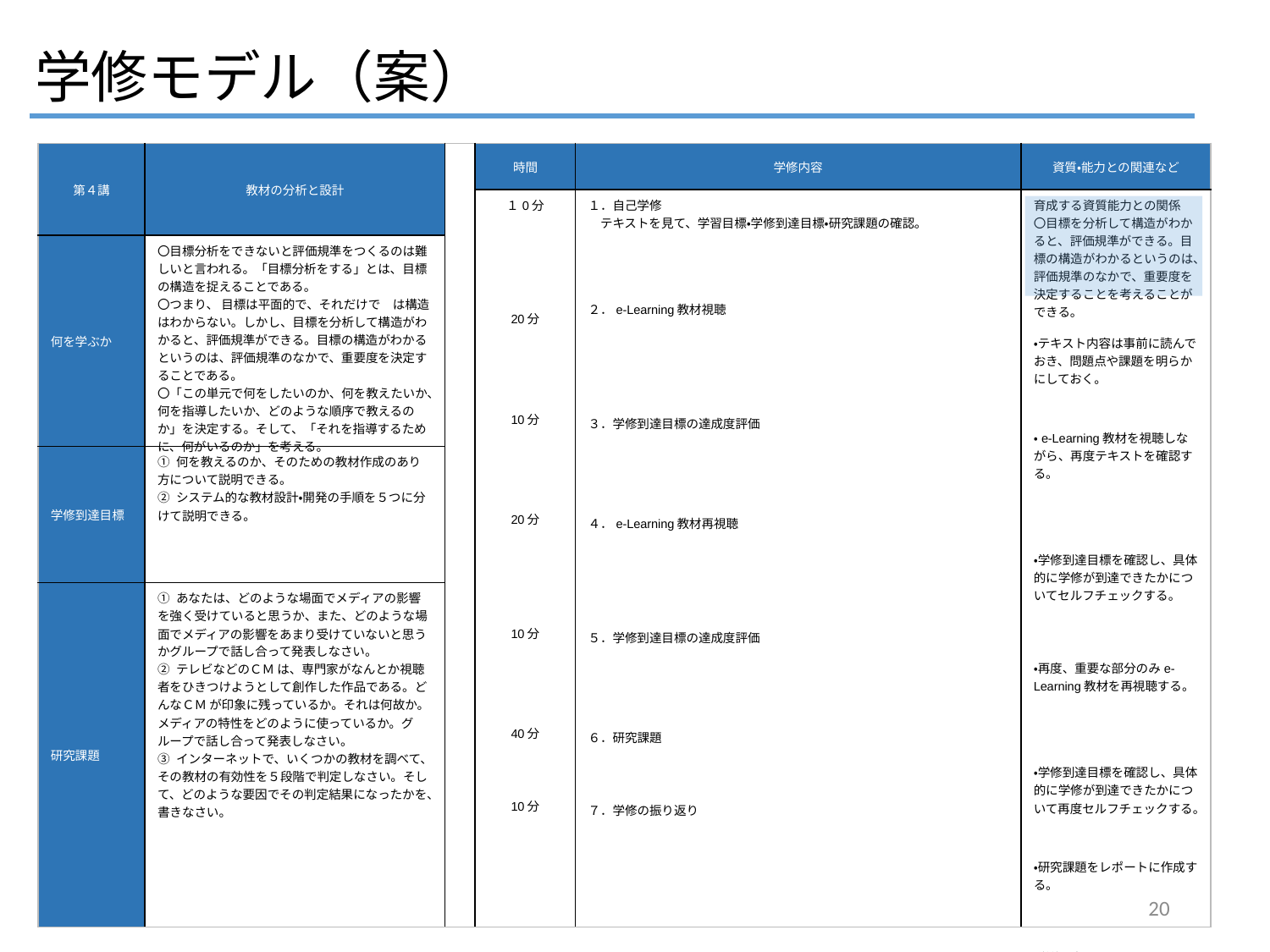

学修モデル（案）
| 第４講 | 教材の分析と設計 | 応用する 実行、遂行 | 時間 | 学修内容 | 資質・能力との関連など |
| --- | --- | --- | --- | --- | --- |
|  |  |  | １0分 20分 10分 20分 10分 40分 10分 | １．自己学修 　テキストを見て、学習目標・学修到達目標・研究課題の確認。 ２．e-Learning教材視聴 ３．学修到達目標の達成度評価 ４．e-Learning教材再視聴 ５．学修到達目標の達成度評価 ６．研究課題 ７．学修の振り返り | 育成する資質能力との関係 〇目標を分析して構造がわかると、評価規準ができる。目標の構造がわかるというのは、評価規準のなかで、重要度を決定することを考えることができる。 ・テキスト内容は事前に読んでおき、問題点や課題を明らかにしておく。 ・e-Learning教材を視聴しながら、再度テキストを確認する。 ・学修到達目標を確認し、具体的に学修が到達できたかについてセルフチェックする。 ・再度、重要な部分のみe-Learning教材を再視聴する。 ・学修到達目標を確認し、具体的に学修が到達できたかについて再度セルフチェックする。 ・研究課題をレポートに作成する。 ・学修の振り返りをする。 |
| 何を学ぶか | 〇目標分析をできないと評価規準をつくるのは難しいと言われる。「目標分析をする」とは、目標の構造を捉えることである。 〇つまり、 目標は平面的で、それだけで　は構造はわからない。しかし、目標を分析して構造がわかると、評価規準ができる。目標の構造がわかるというのは、評価規準のなかで、重要度を決定することである。 〇「この単元で何をしたいのか、何を教えたいか、何を指導したいか、どのような順序で教えるのか」を決定する。そして、「それを指導するために、何がいるのか」を考える。 |  |  |  |  |
| 学修到達目標 | ① 何を教えるのか、そのための教材作成のあり方について説明できる。 ② システム的な教材設計・開発の手順を５つに分けて説明できる。 |  |  |  |  |
| 研究課題 | ① あなたは、どのような場面でメディアの影響を強く受けていると思うか、また、どのような場⾯でメディアの影響をあまり受けていないと思うかグループで話し合って発表しなさい。 ② テレビなどのＣＭ は、専門家がなんとか視聴者をひきつけようとして創作した作品である。どんなＣＭ が印象に残っているか。それは何故か。メディアの特性をどのように使っているか。グループで話し合って発表しなさい。 ③ インターネットで、いくつかの教材を調べて、その教材の有効性を５段階で判定しなさい。そして、どのような要因でその判定結果になったかを、書きなさい。 |  |  |  |  |

20